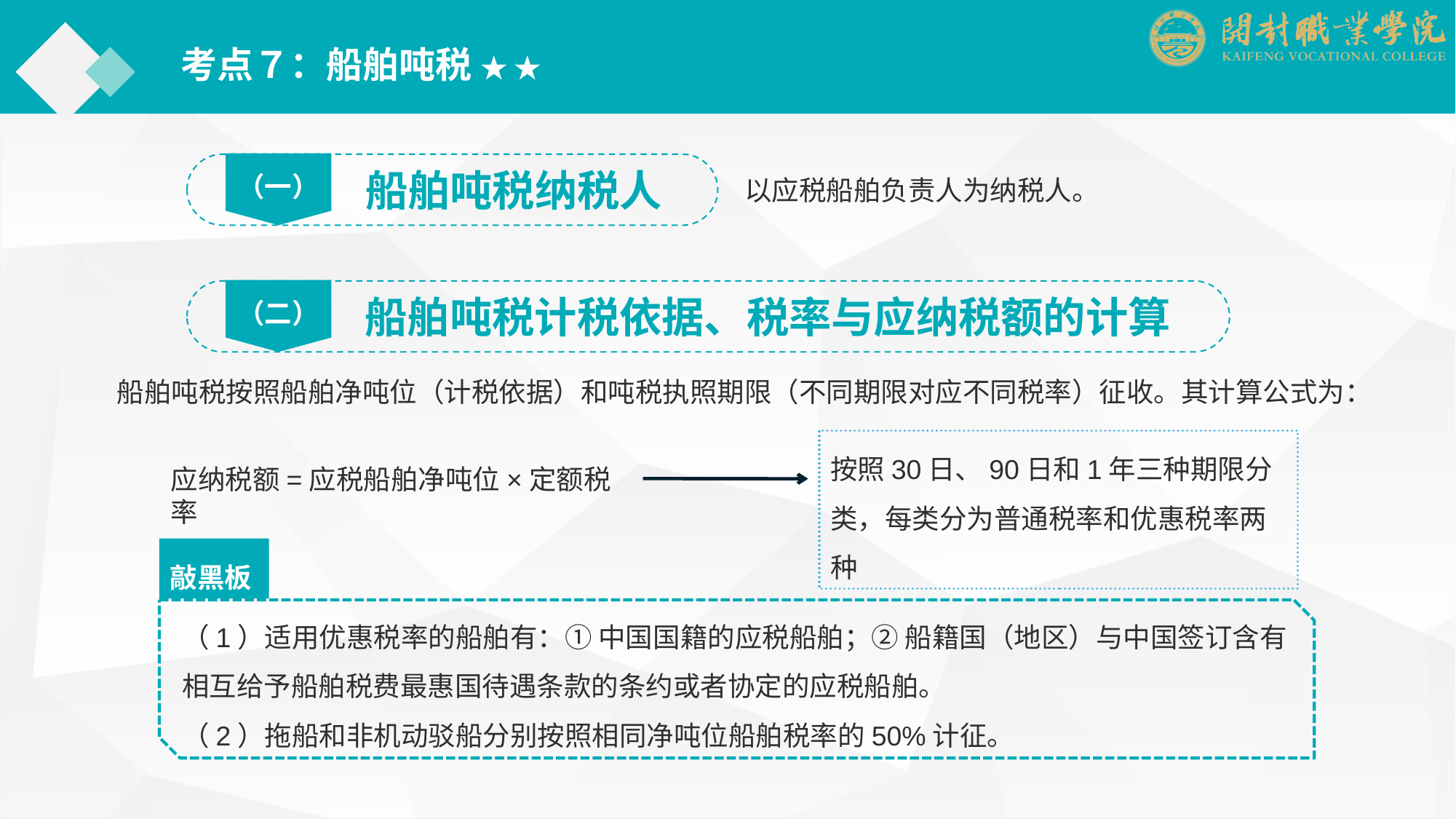

考点７：船舶吨税 ★ ★
（一）

船舶吨税纳税人
以应税船舶负责人为纳税人。
（二）

船舶吨税计税依据、税率与应纳税额的计算
船舶吨税按照船舶净吨位（计税依据）和吨税执照期限（不同期限对应不同税率）征收。其计算公式为：
按照30日、90日和1年三种期限分类，每类分为普通税率和优惠税率两种
应纳税额=应税船舶净吨位×定额税率
敲黑板
（1）适用优惠税率的船舶有：① 中国国籍的应税船舶；② 船籍国（地区）与中国签订含有相互给予船舶税费最惠国待遇条款的条约或者协定的应税船舶。
（2）拖船和非机动驳船分别按照相同净吨位船舶税率的50%计征。